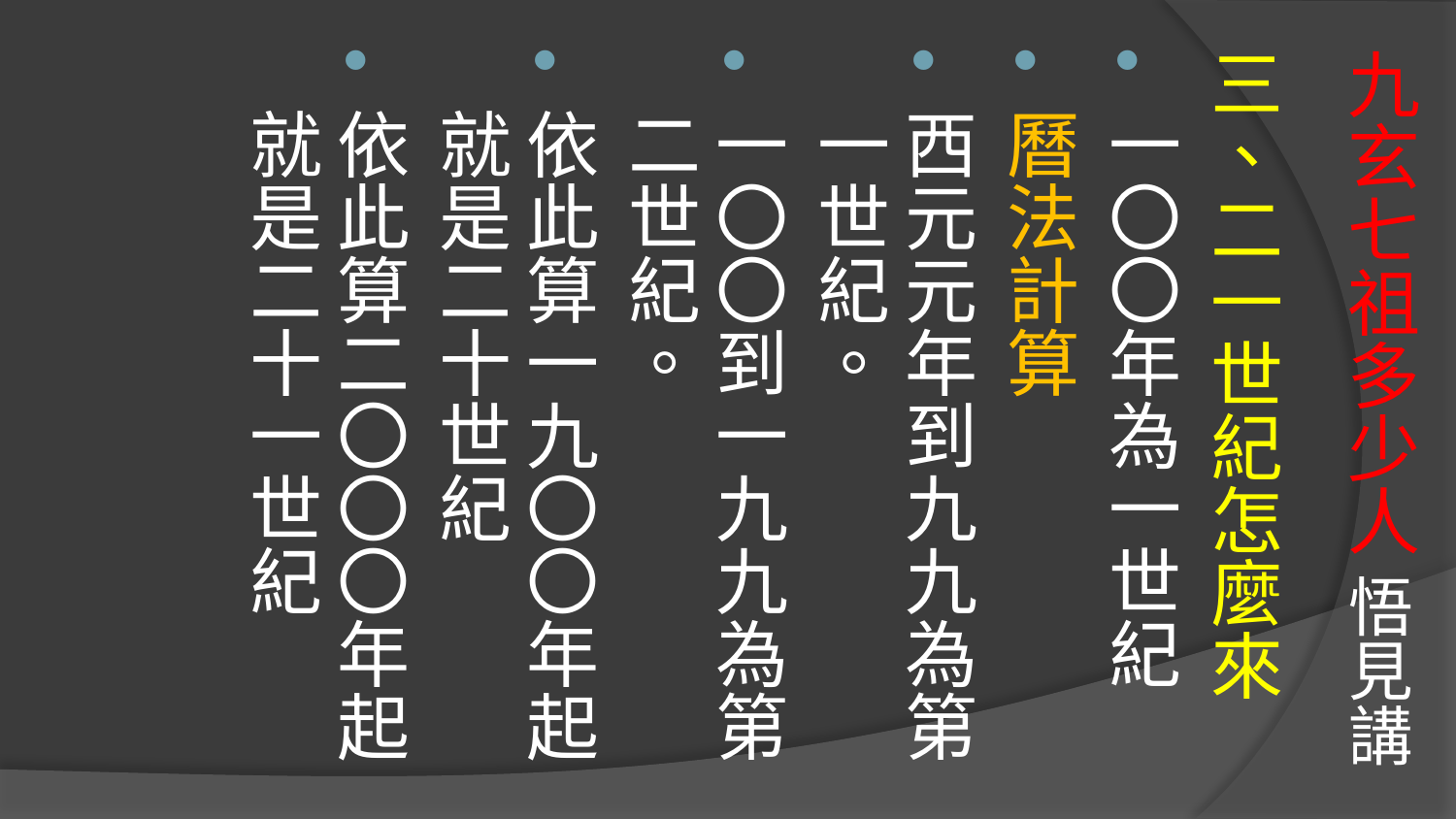

# 九玄七祖多少人 悟見講
三、二一世紀怎麼來
一〇〇年為一世紀
曆法計算
西元元年到九九為第一世紀。
一〇〇到一九九為第二世紀。
依此算一九〇〇年起就是二十世紀
依此算二〇〇〇年起就是二十一世紀